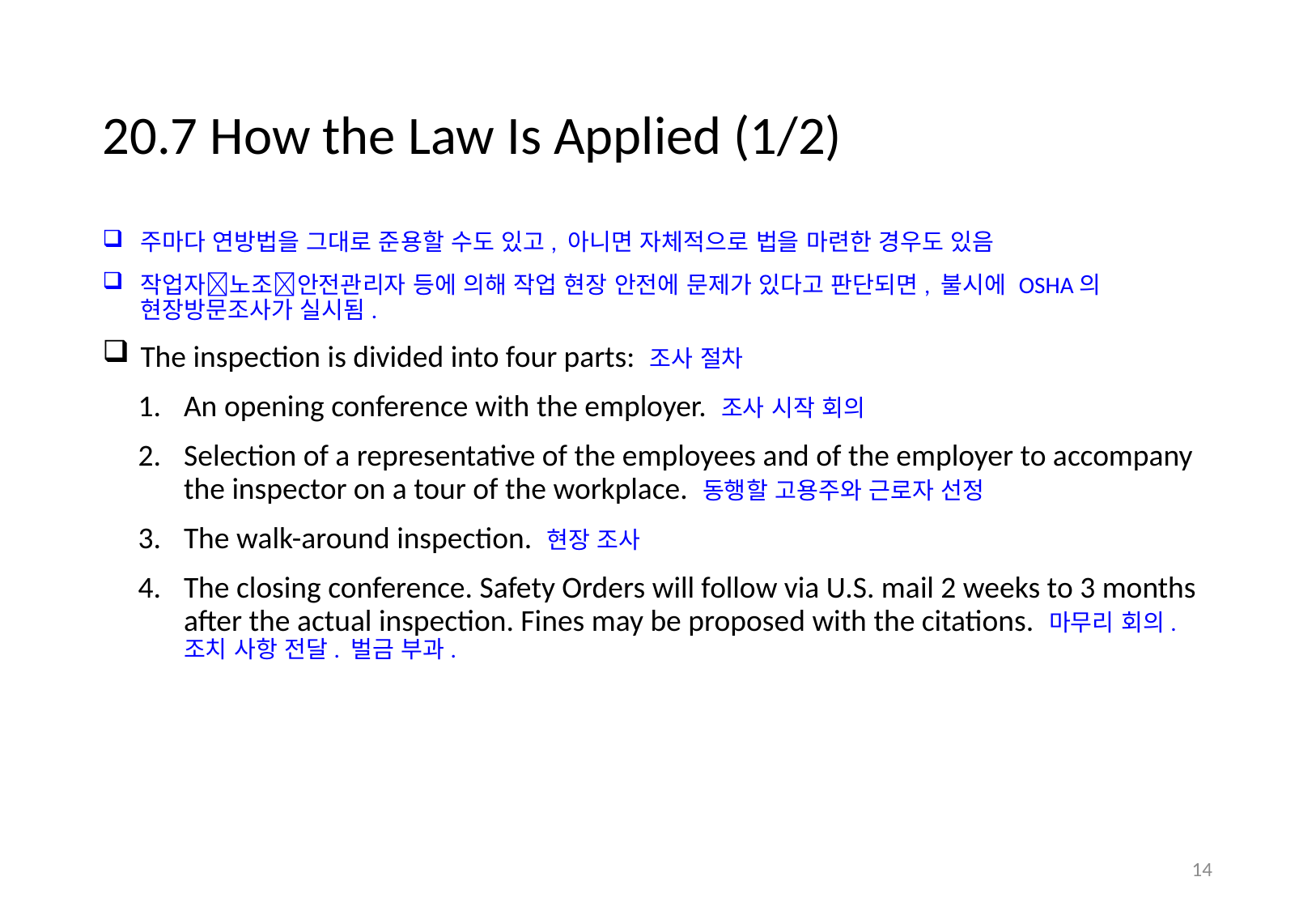

# 20.7 How the Law Is Applied (1/2)
주마다 연방법을 그대로 준용할 수도 있고, 아니면 자체적으로 법을 마련한 경우도 있음
작업자⋅노조⋅안전관리자 등에 의해 작업 현장 안전에 문제가 있다고 판단되면, 불시에 OSHA의 현장방문조사가 실시됨.
The inspection is divided into four parts: 조사 절차
An opening conference with the employer. 조사 시작 회의
Selection of a representative of the employees and of the employer to accompany the inspector on a tour of the workplace. 동행할 고용주와 근로자 선정
The walk-around inspection. 현장 조사
The closing conference. Safety Orders will follow via U.S. mail 2 weeks to 3 months after the actual inspection. Fines may be proposed with the citations. 마무리 회의. 조치 사항 전달. 벌금 부과.
14